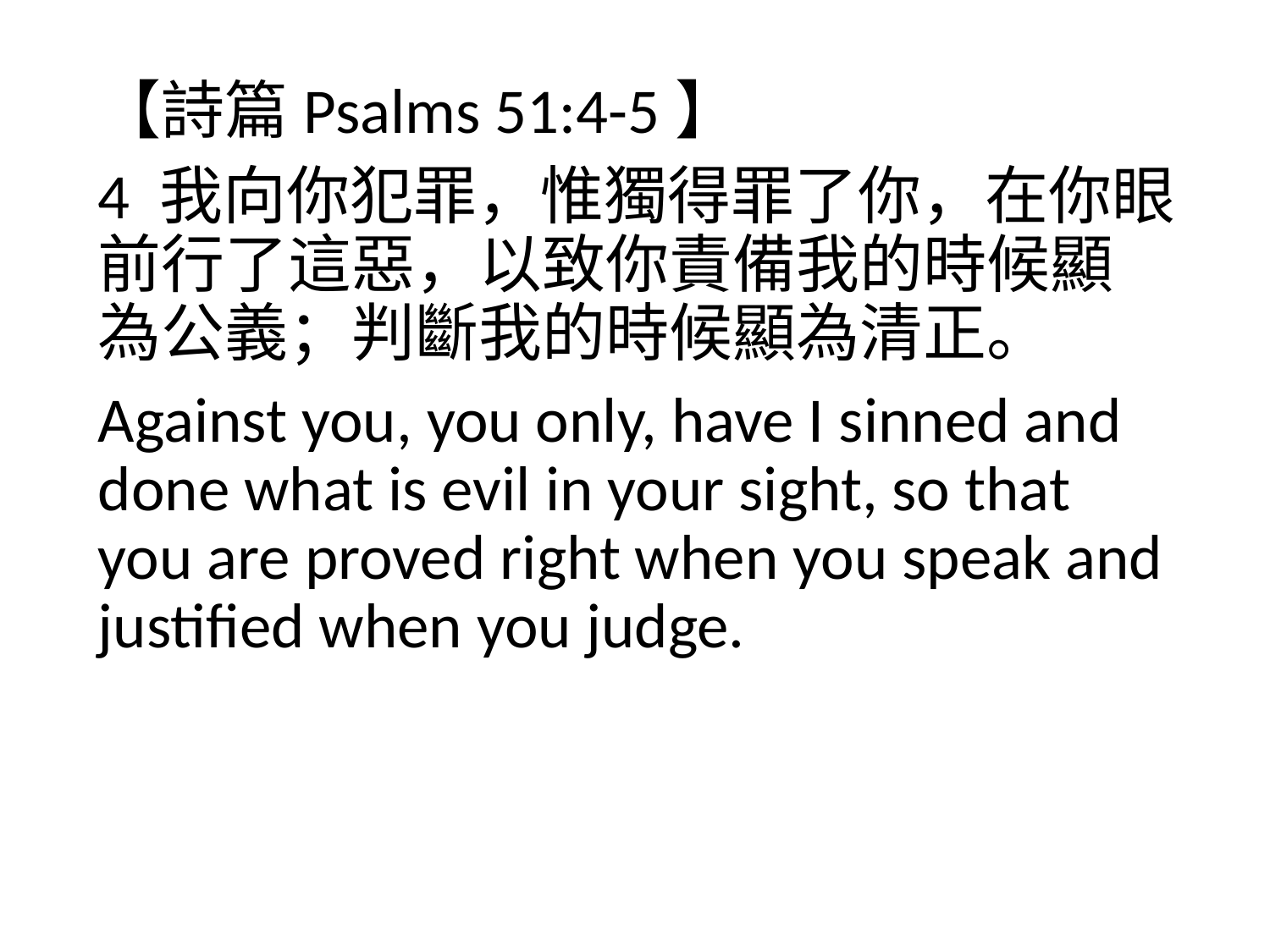

【詩篇Psalms 51:4-5】
4 我向你犯罪，惟獨得罪了你，在你眼前行了這惡，以致你責備我的時候顯為公義；判斷我的時候顯為清正。
Against you, you only, have I sinned and done what is evil in your sight, so that you are proved right when you speak and justified when you judge.